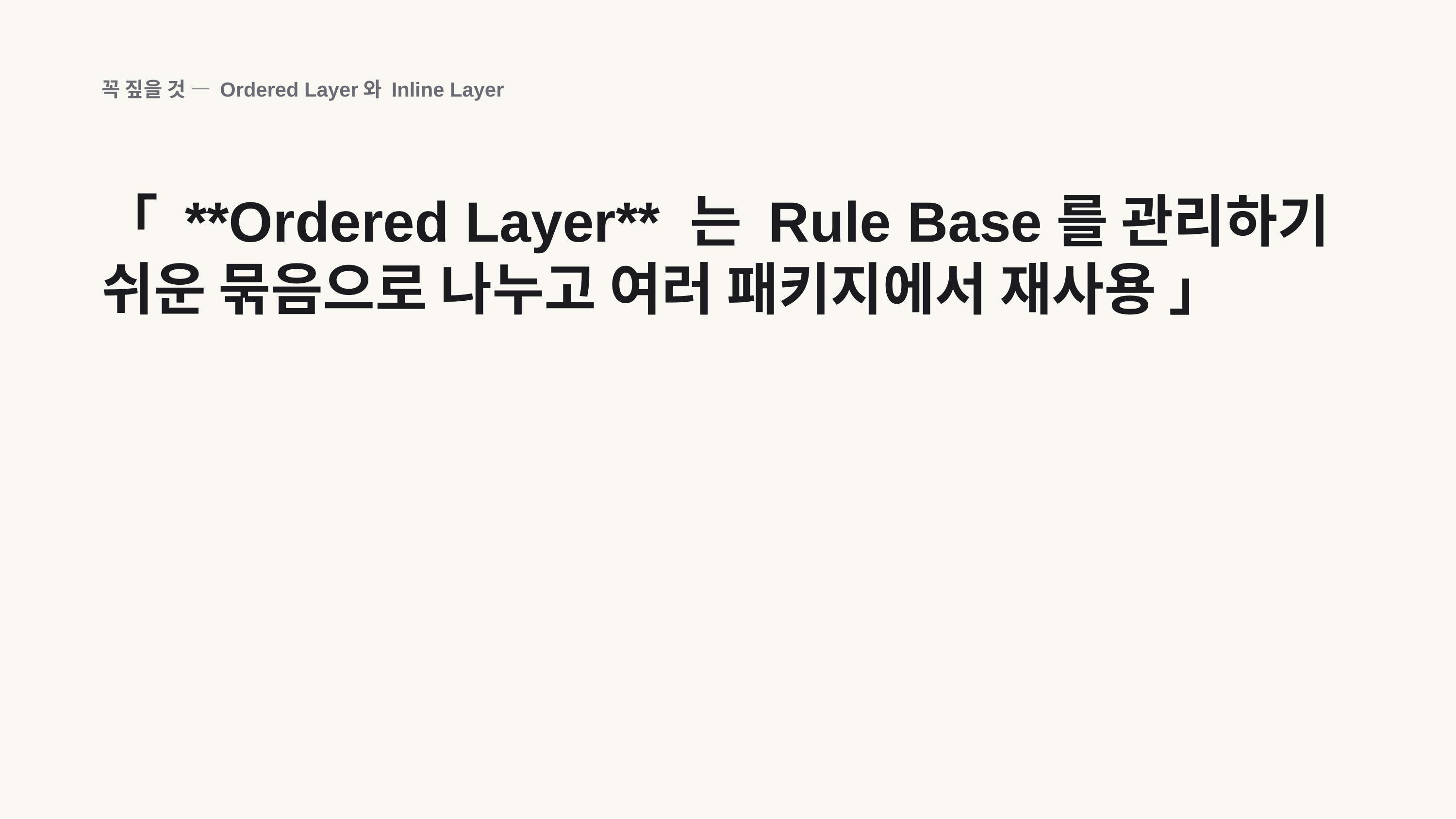

꼭 짚을 것 — Ordered Layer와 Inline Layer
「 **Ordered Layer** 는 Rule Base를 관리하기 쉬운 묶음으로 나누고 여러 패키지에서 재사용 」